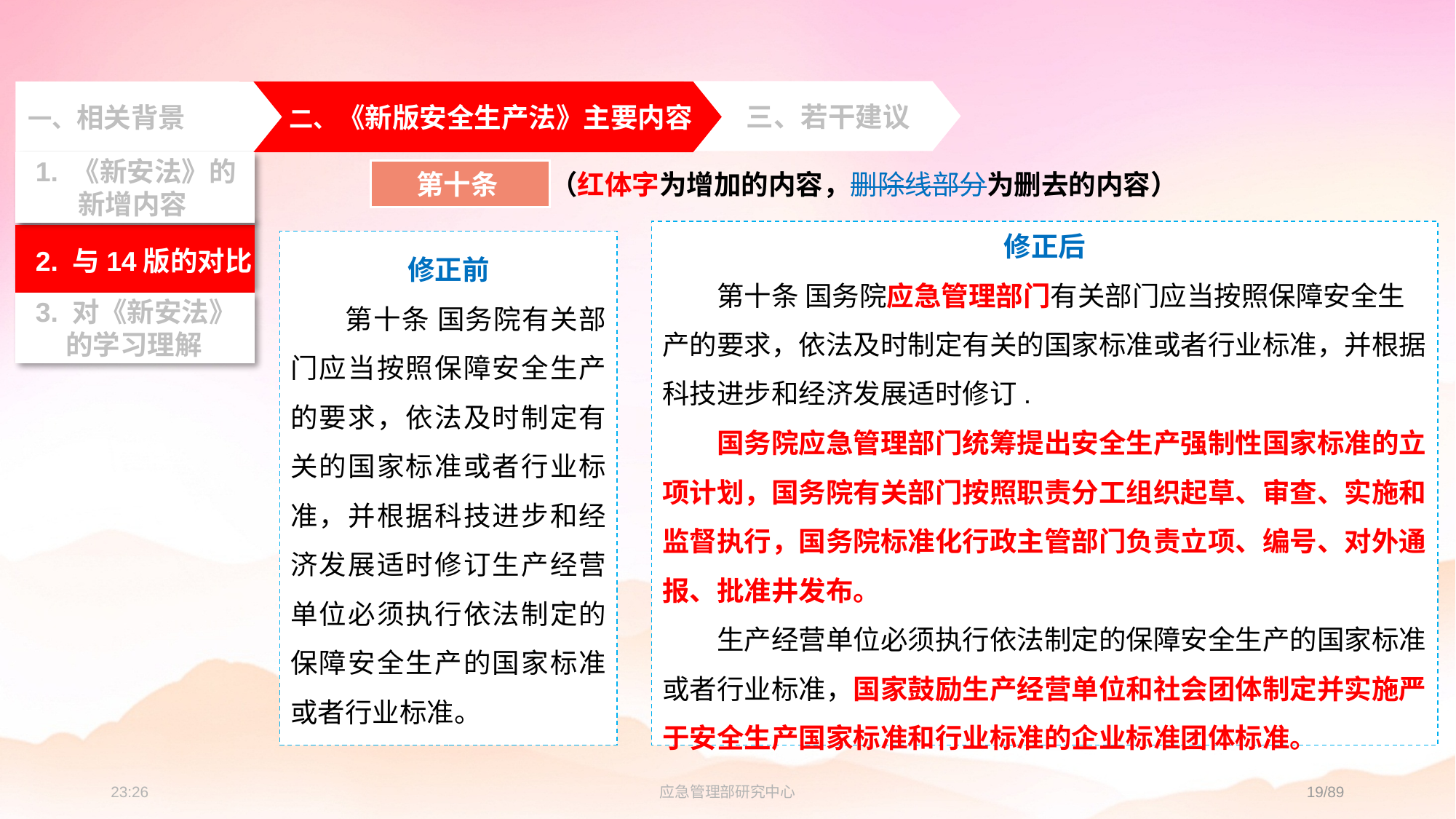

三、若干建议
一、相关背景
     二、《新版安全生产法》主要内容
 2. 与14版的对比
 3. 对《新安法》
     的学习理解
 1. 《新安法》的
       新增内容
第十条
（红体字为增加的内容，删除线部分为删去的内容）
修正后
第十条 国务院应急管理部门有关部门应当按照保障安全生产的要求，依法及时制定有关的国家标准或者行业标准，并根据科技进步和经济发展适时修订.
国务院应急管理部门统筹提出安全生产强制性国家标准的立项计划，国务院有关部门按照职责分工组织起草、审查、实施和监督执行，国务院标准化行政主管部门负责立项、编号、对外通报、批准井发布。
生产经营单位必须执行依法制定的保障安全生产的国家标准或者行业标准，国家鼓励生产经营单位和社会团体制定并实施严于安全生产国家标准和行业标准的企业标准团体标准。
修正前
第十条 国务院有关部门应当按照保障安全生产的要求，依法及时制定有关的国家标准或者行业标准，并根据科技进步和经济发展适时修订生产经营单位必须执行依法制定的保障安全生产的国家标准或者行业标准。
23:26
应急管理部研究中心
19/89